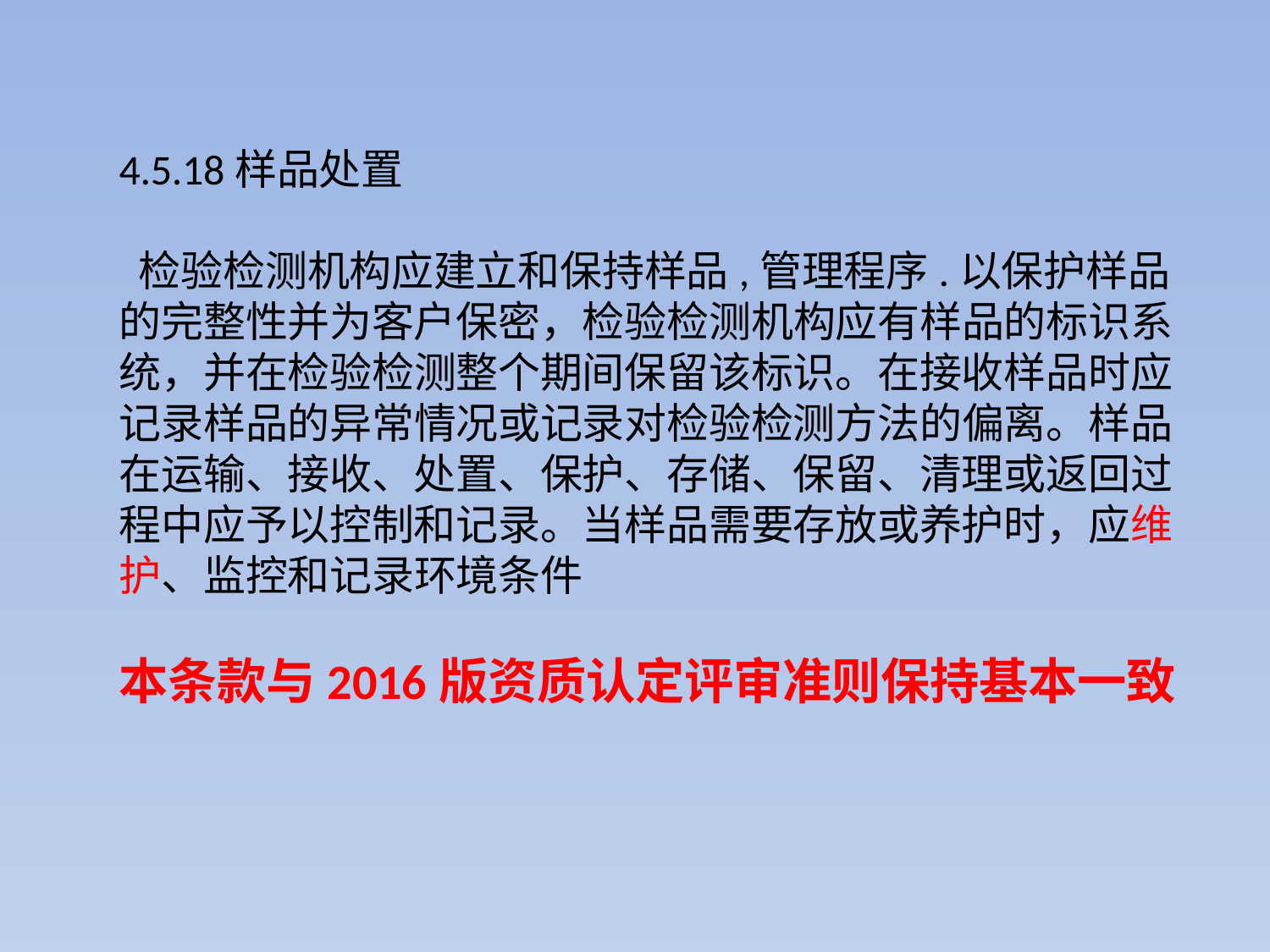

4.5.18样品处置

 检验检测机构应建立和保持样品,管理程序.以保护样品的完整性并为客户保密，检验检测机构应有样品的标识系统，并在检验检测整个期间保留该标识。在接收样品时应记录样品的异常情况或记录对检验检测方法的偏离。样品在运输、接收、处置、保护、存储、保留、清理或返回过程中应予以控制和记录。当样品需要存放或养护时，应维护、监控和记录环境条件

本条款与2016版资质认定评审准则保持基本一致